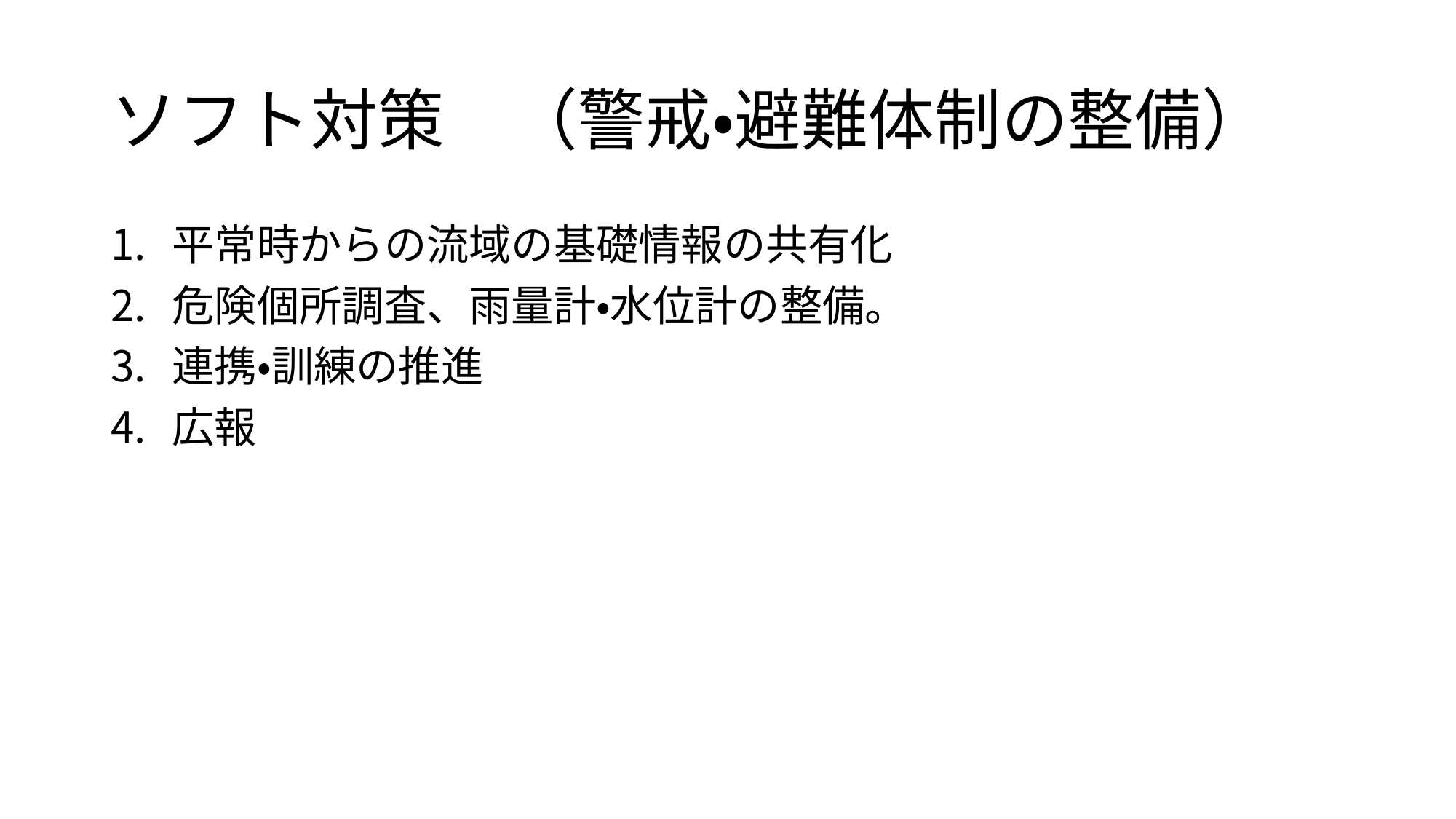

# ソフト対策　（警戒・避難体制の整備）
平常時からの流域の基礎情報の共有化
危険個所調査、雨量計・水位計の整備。
連携・訓練の推進
広報